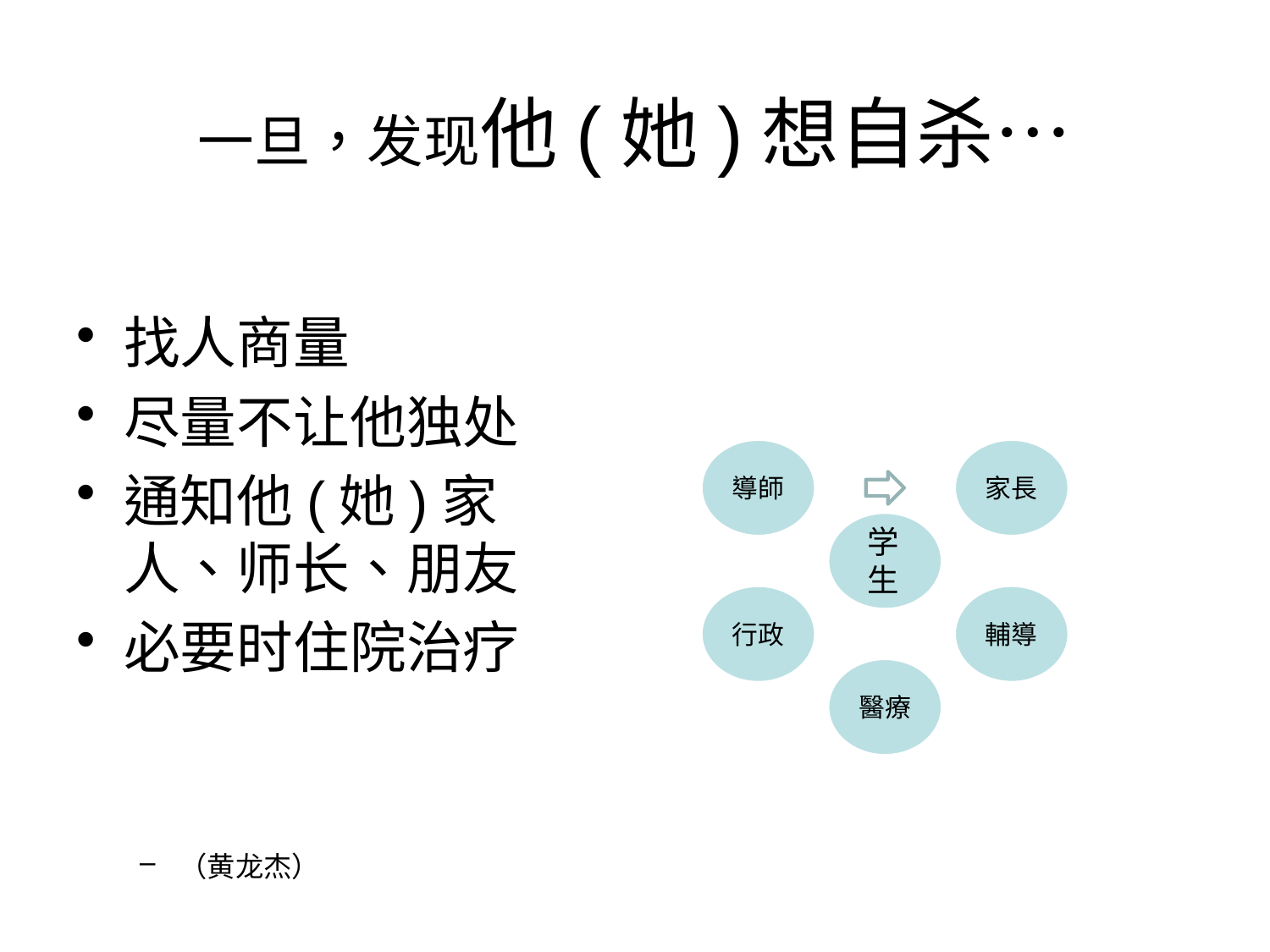

# 一旦，发现他(她)想自杀…

找人商量
尽量不让他独处
通知他(她)家人、师长、朋友
必要时住院治疗

（黄龙杰）

家長
輔導
醫療
行政
導師
学生